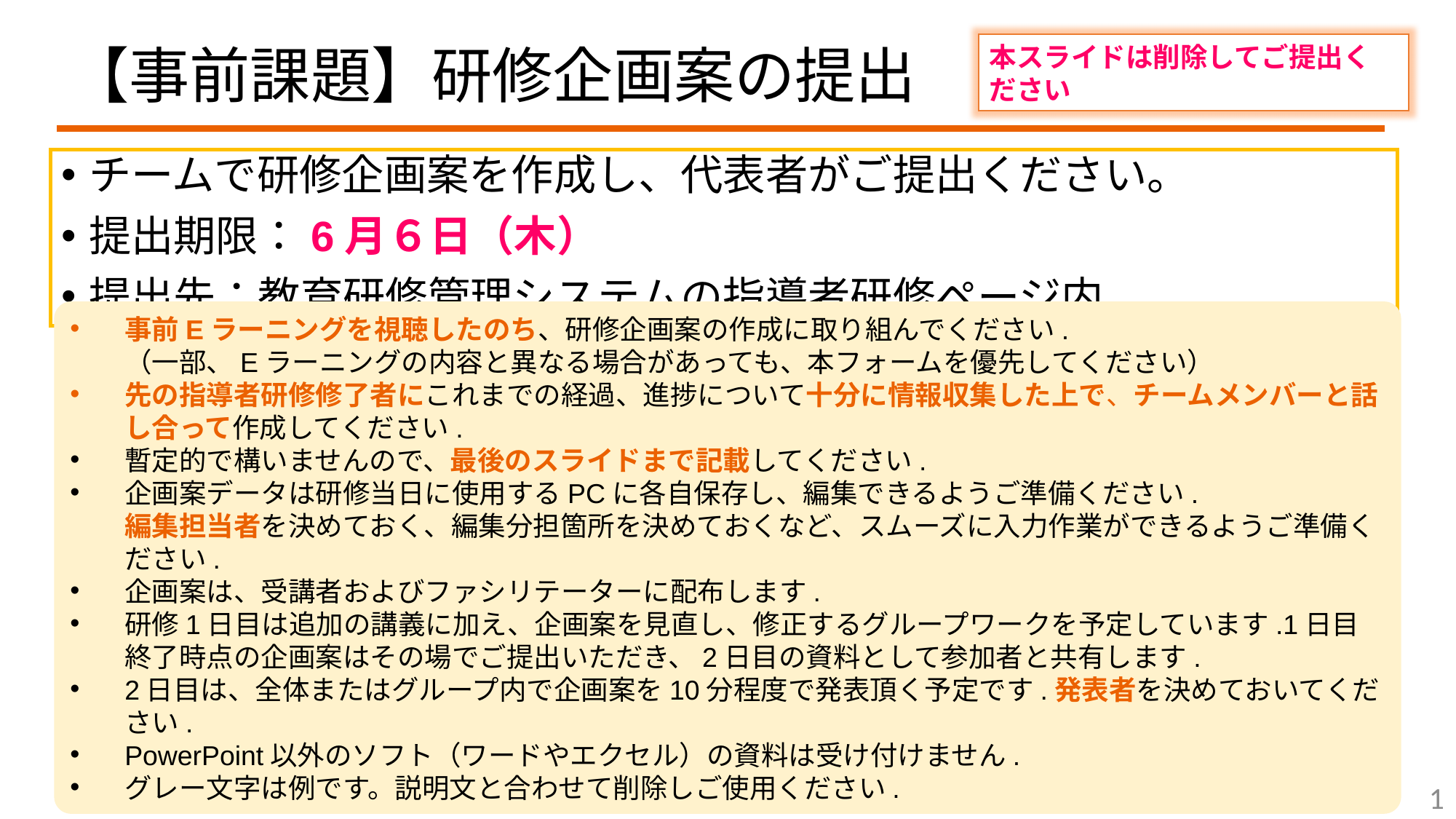

# 【事前課題】研修企画案の提出
本スライドは削除してご提出ください
チームで研修企画案を作成し、代表者がご提出ください。
提出期限：6月６日（木）
提出先：教育研修管理システムの指導者研修ページ内
事前Eラーニングを視聴したのち、研修企画案の作成に取り組んでください.
（一部、Eラーニングの内容と異なる場合があっても、本フォームを優先してください）
先の指導者研修修了者にこれまでの経過、進捗について十分に情報収集した上で、チームメンバーと話し合って作成してください.
暫定的で構いませんので、最後のスライドまで記載してください.
企画案データは研修当日に使用するPCに各自保存し、編集できるようご準備ください.
編集担当者を決めておく、編集分担箇所を決めておくなど、スムーズに入力作業ができるようご準備ください.
企画案は、受講者およびファシリテーターに配布します.
研修1日目は追加の講義に加え、企画案を見直し、修正するグループワークを予定しています.1日目終了時点の企画案はその場でご提出いただき、2日目の資料として参加者と共有します.
2日目は、全体またはグループ内で企画案を10分程度で発表頂く予定です.発表者を決めておいてください.
PowerPoint以外のソフト（ワードやエクセル）の資料は受け付けません.
グレー文字は例です。説明文と合わせて削除しご使用ください.
1